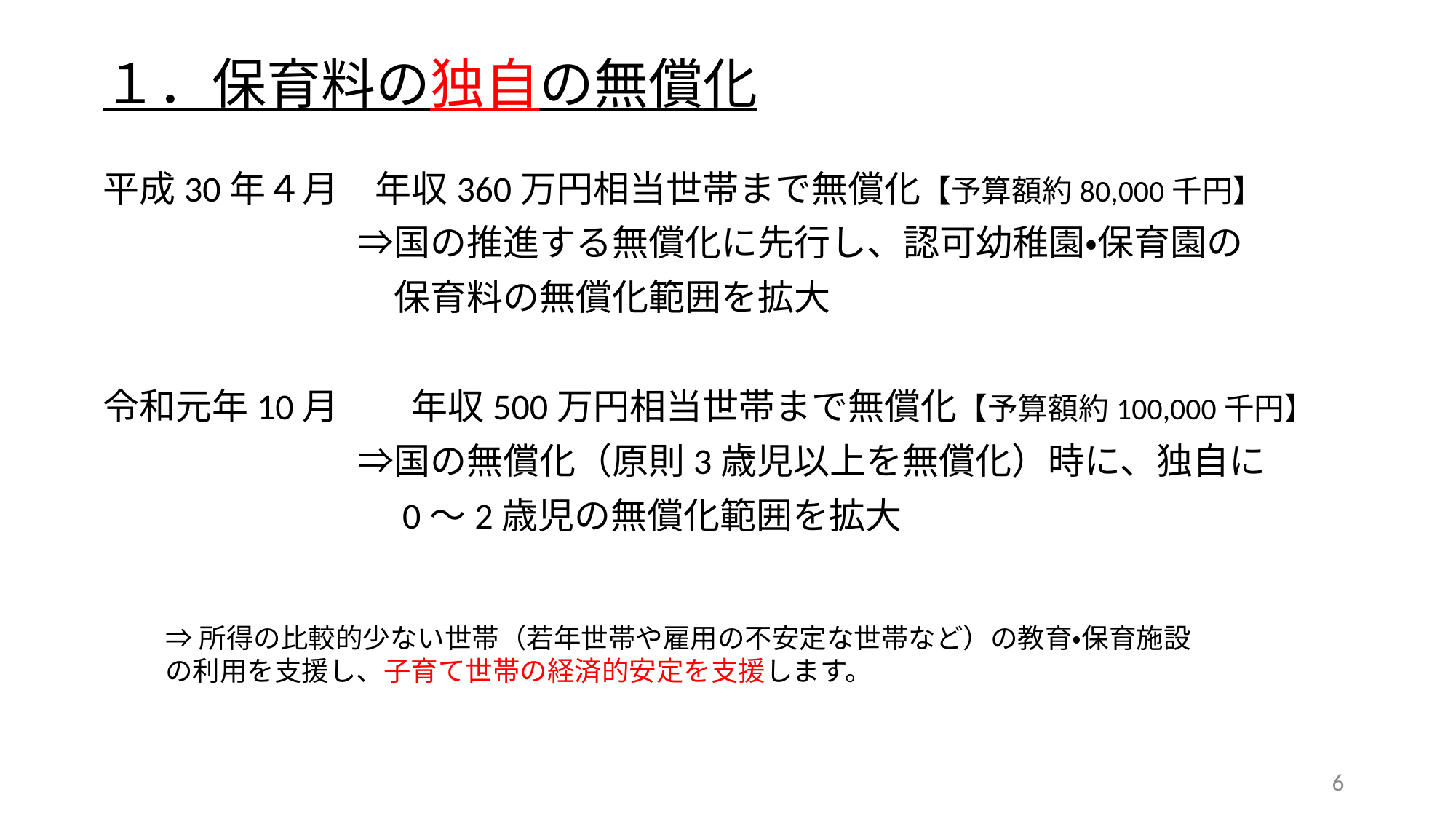

# １．保育料の独自の無償化
平成30年４月　年収360万円相当世帯まで無償化【予算額約80,000千円】
　　　　　　　⇒国の推進する無償化に先行し、認可幼稚園・保育園の
　　　　　　　　保育料の無償化範囲を拡大

令和元年10月　　年収500万円相当世帯まで無償化【予算額約100,000千円】
　　　　　　　⇒国の無償化（原則3歳児以上を無償化）時に、独自に
　　　　　　　　0～2歳児の無償化範囲を拡大
⇒所得の比較的少ない世帯（若年世帯や雇用の不安定な世帯など）の教育・保育施設の利用を支援し、子育て世帯の経済的安定を支援します。
6